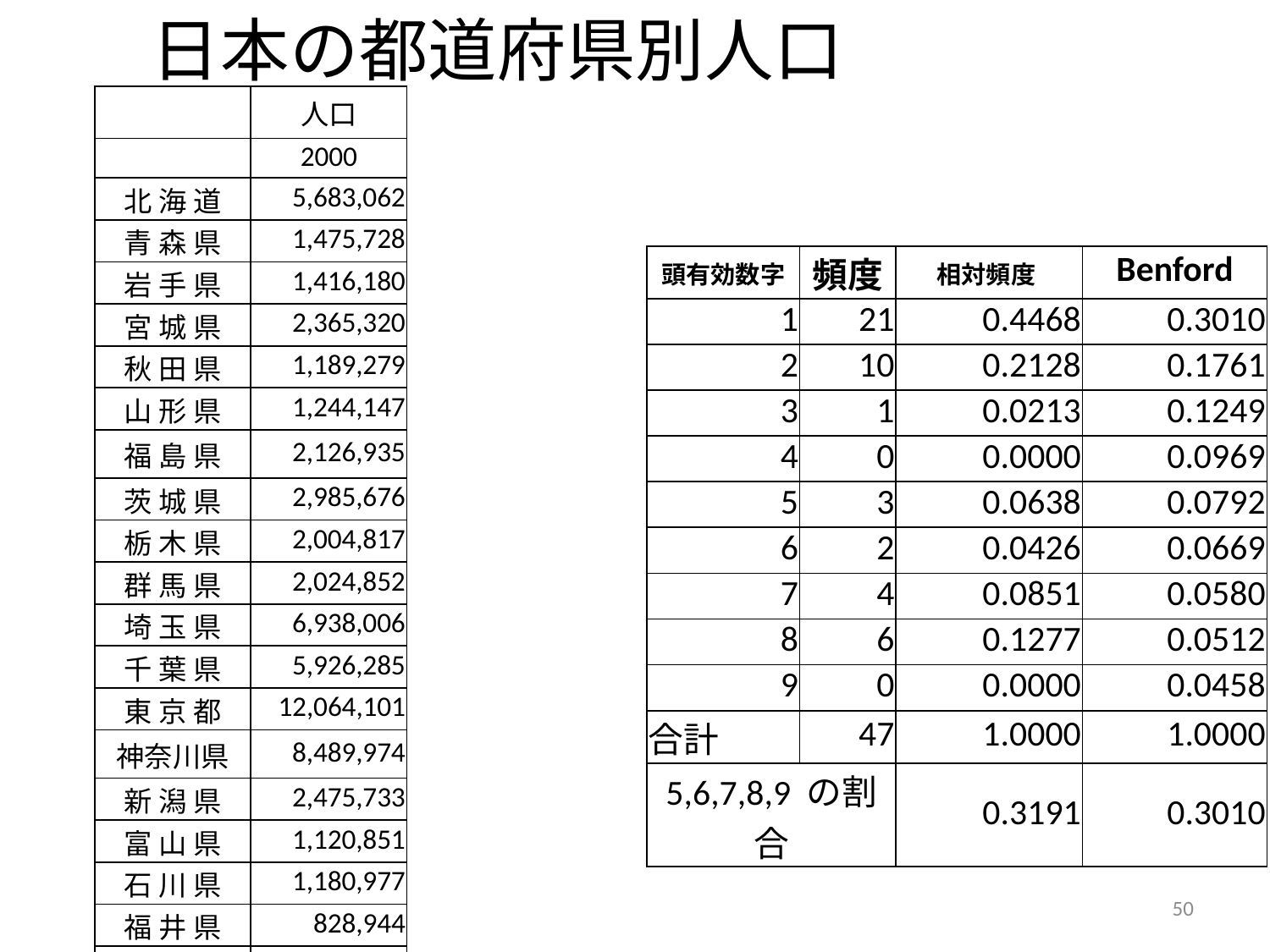

# 日本の都道府県別人口
|  | 人口 |
| --- | --- |
|  | 2000 |
| 北 海 道 | 5,683,062 |
| 青 森 県 | 1,475,728 |
| 岩 手 県 | 1,416,180 |
| 宮 城 県 | 2,365,320 |
| 秋 田 県 | 1,189,279 |
| 山 形 県 | 1,244,147 |
| 福 島 県 | 2,126,935 |
| 茨 城 県 | 2,985,676 |
| 栃 木 県 | 2,004,817 |
| 群 馬 県 | 2,024,852 |
| 埼 玉 県 | 6,938,006 |
| 千 葉 県 | 5,926,285 |
| 東 京 都 | 12,064,101 |
| 神奈川県 | 8,489,974 |
| 新 潟 県 | 2,475,733 |
| 富 山 県 | 1,120,851 |
| 石 川 県 | 1,180,977 |
| 福 井 県 | 828,944 |
| 山 梨 県 | 888,172 |
| 長 野 県 | 2,215,168 |
| 岐 阜 県 | 2,107,700 |
| 頭有効数字 | 頻度 | 相対頻度 | Benford |
| --- | --- | --- | --- |
| 1 | 21 | 0.4468 | 0.3010 |
| 2 | 10 | 0.2128 | 0.1761 |
| 3 | 1 | 0.0213 | 0.1249 |
| 4 | 0 | 0.0000 | 0.0969 |
| 5 | 3 | 0.0638 | 0.0792 |
| 6 | 2 | 0.0426 | 0.0669 |
| 7 | 4 | 0.0851 | 0.0580 |
| 8 | 6 | 0.1277 | 0.0512 |
| 9 | 0 | 0.0000 | 0.0458 |
| 合計 | 47 | 1.0000 | 1.0000 |
| 5,6,7,8,9 の割合 |  | 0.3191 | 0.3010 |
50